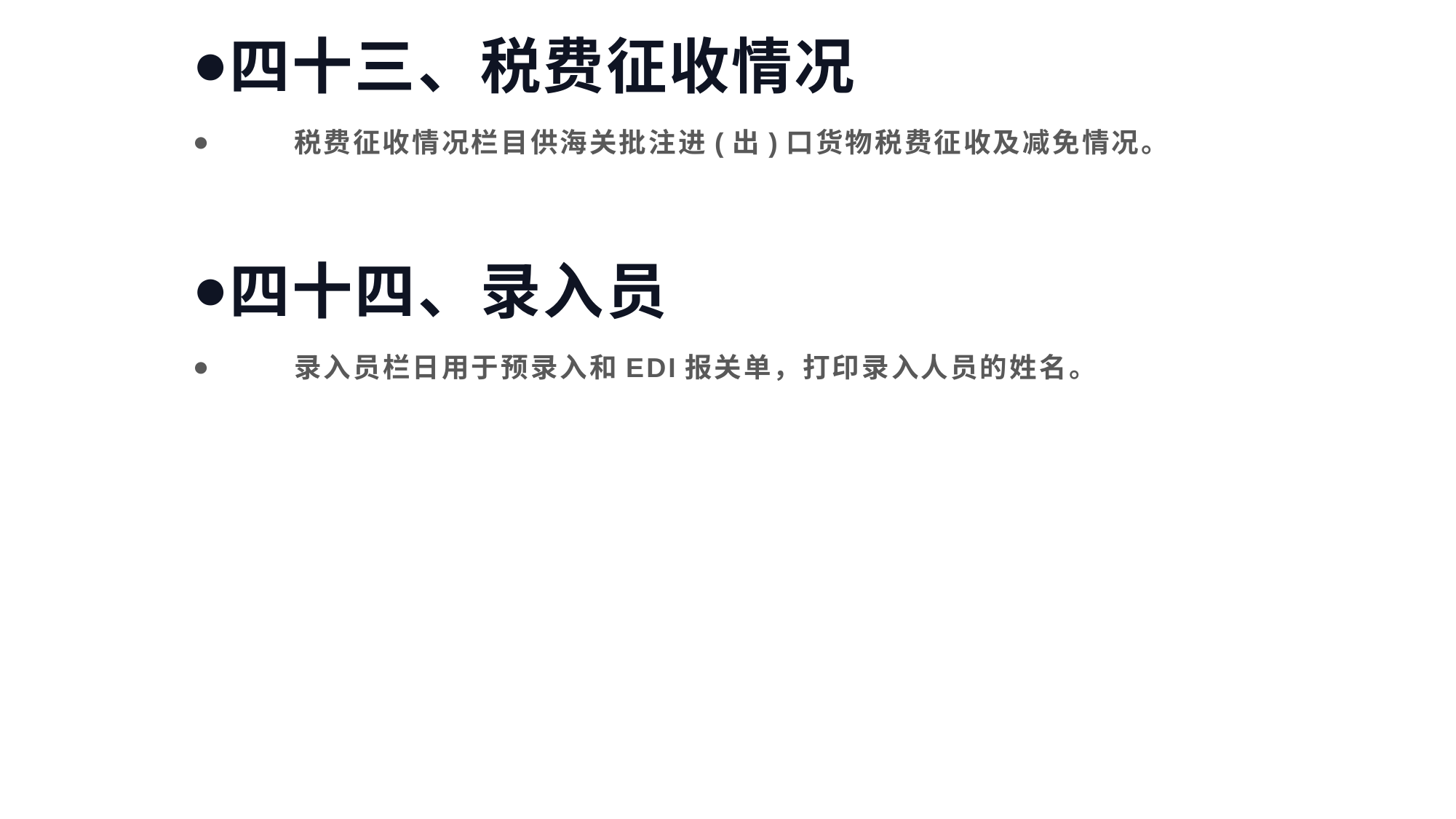

四十三、税费征收情况
        税费征收情况栏目供海关批注进(出)口货物税费征收及减免情况。

四十四、录入员
        录入员栏日用于预录入和EDI报关单，打印录入人员的姓名。